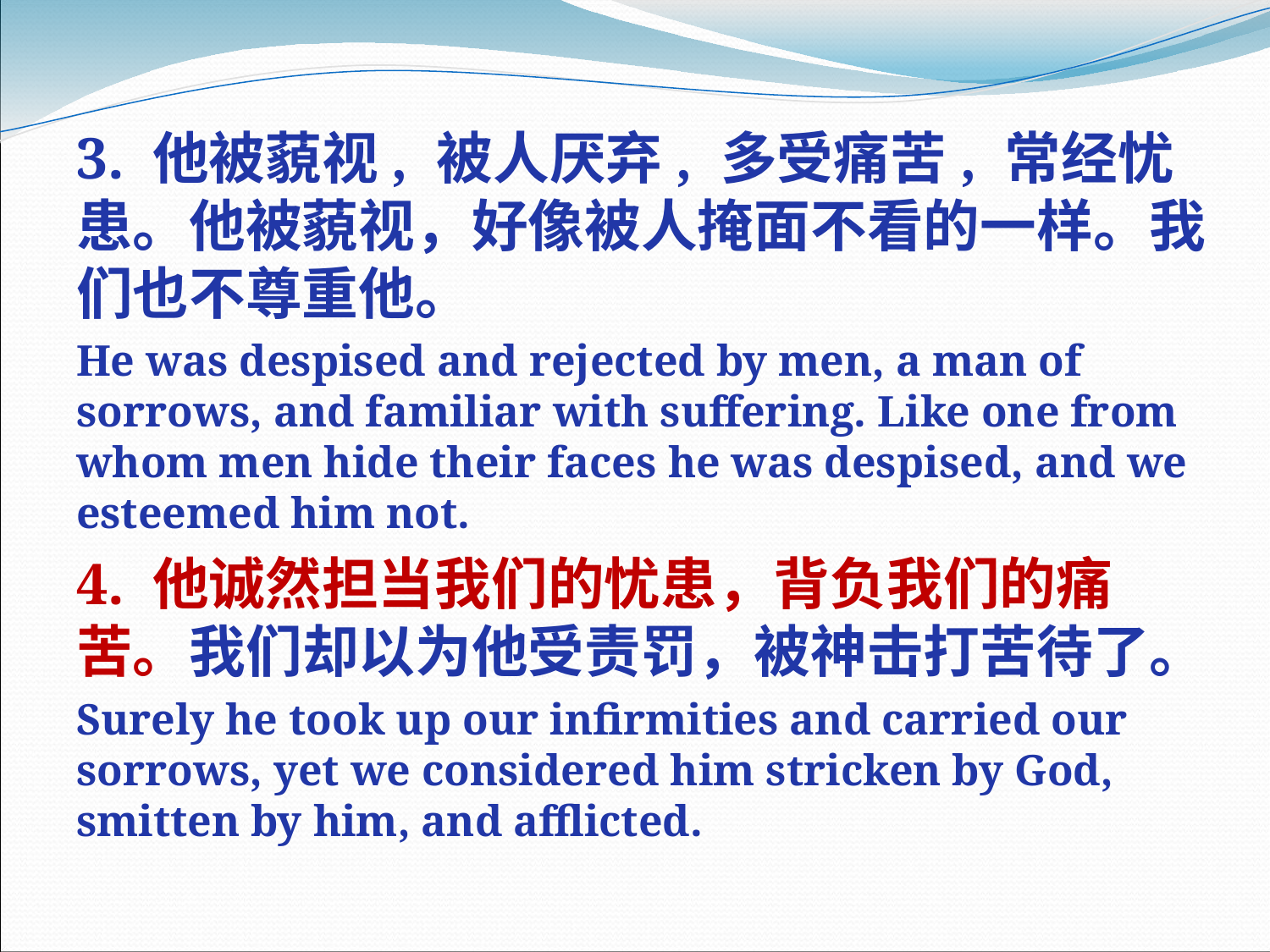

3. 他被藐视, 被人厌弃, 多受痛苦, 常经忧患。他被藐视，好像被人掩面不看的一样。我们也不尊重他。
He was despised and rejected by men, a man of sorrows, and familiar with suffering. Like one from whom men hide their faces he was despised, and we esteemed him not.
4. 他诚然担当我们的忧患，背负我们的痛苦。我们却以为他受责罚，被神击打苦待了。
Surely he took up our infirmities and carried our sorrows, yet we considered him stricken by God, smitten by him, and afflicted.